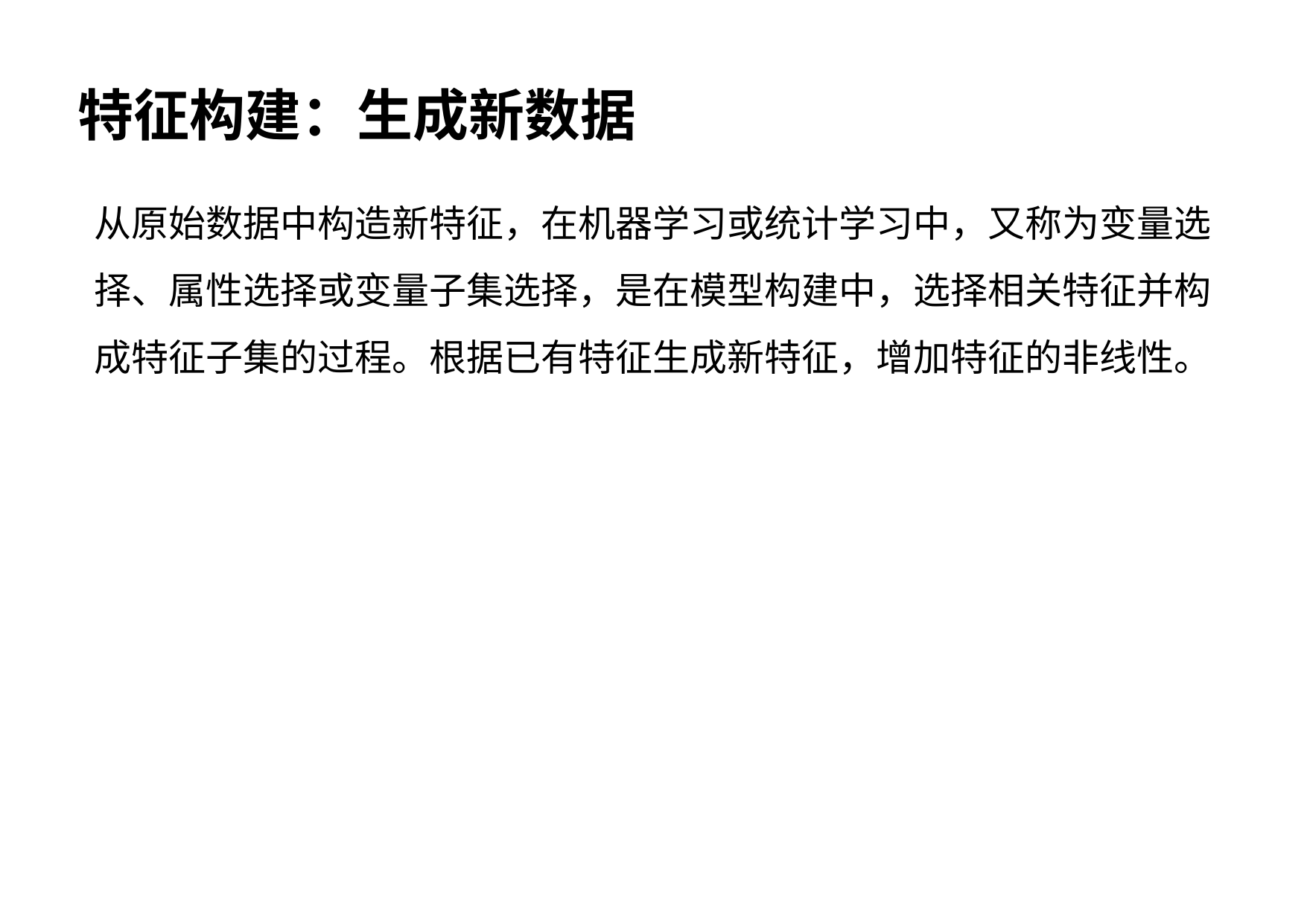

# 特征构建：生成新数据
从原始数据中构造新特征，在机器学习或统计学习中，又称为变量选择、属性选择或变量子集选择，是在模型构建中，选择相关特征并构成特征子集的过程。根据已有特征生成新特征，增加特征的非线性。